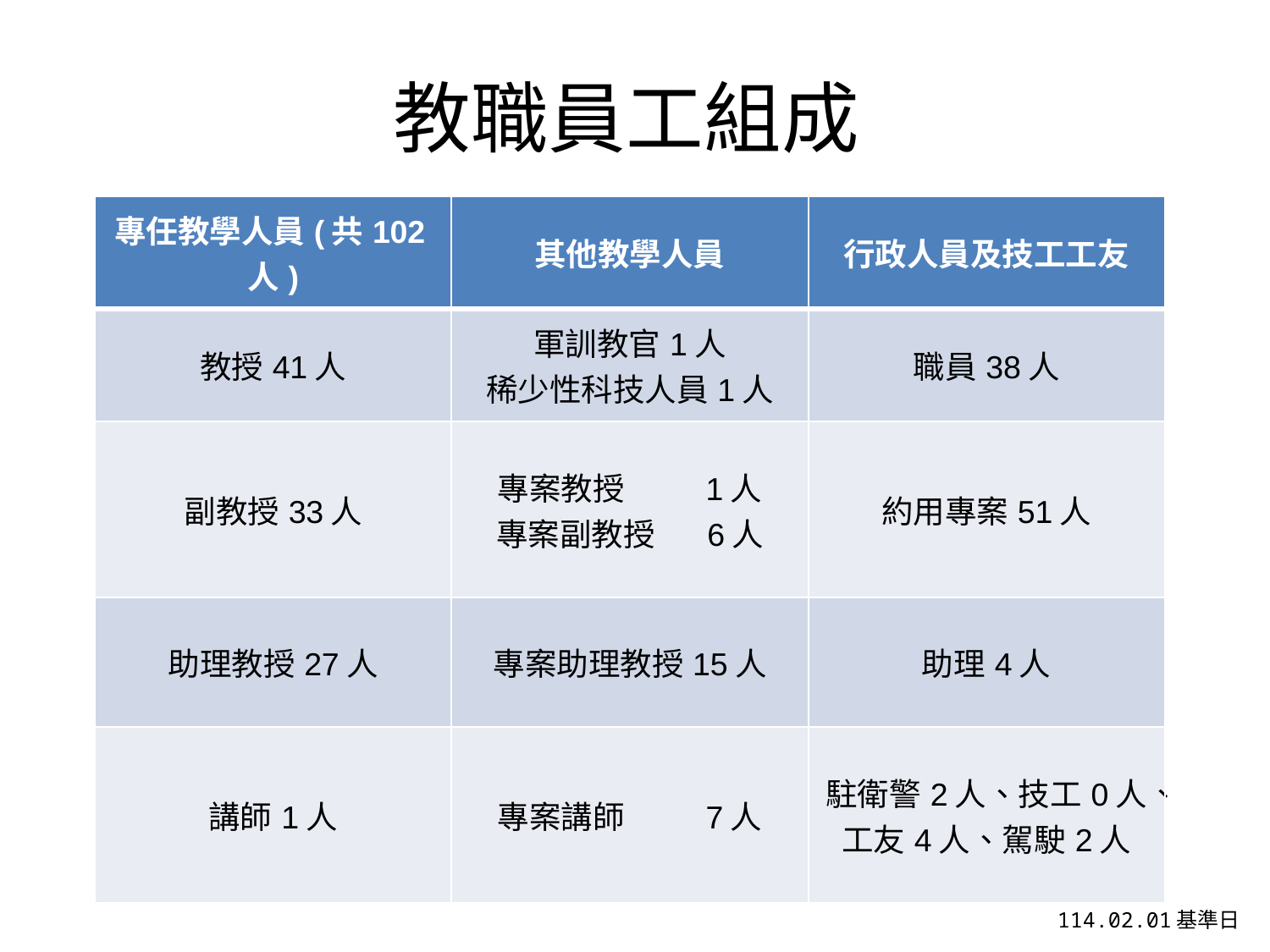

# 教職員工組成
| 專任教學人員(共102人) | 其他教學人員 | 行政人員及技工工友 |
| --- | --- | --- |
| 教授41人 | 軍訓教官1人 稀少性科技人員1人 | 職員38人 |
| 副教授33人 | 專案教授 1人 專案副教授 6人 | 約用專案51人 |
| 助理教授27人 | 專案助理教授15人 | 助理4人 |
| 講師1人 | 專案講師 7人 | 駐衛警2人、技工0人、工友4人、駕駛2人 |
114.02.01基準日